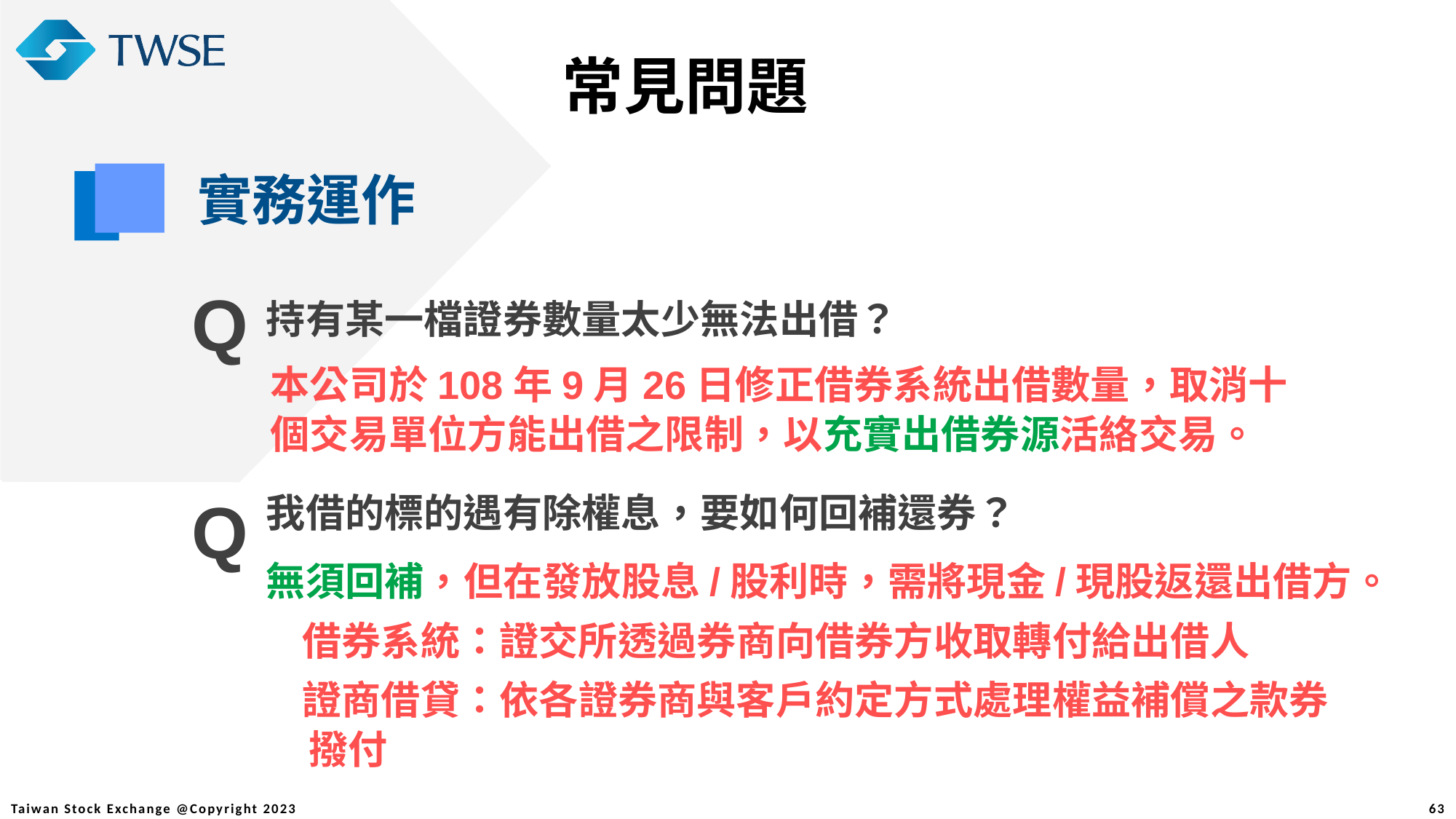

常見問題

實務運作
Q
持有某一檔證券數量太少無法出借？
本公司於108年9月26日修正借券系統出借數量，取消十個交易單位方能出借之限制，以充實出借券源活絡交易。
Q
我借的標的遇有除權息，要如何回補還券？
無須回補，但在發放股息/股利時，需將現金/現股返還出借方。
   借券系統：證交所透過券商向借券方收取轉付給出借人
   證商借貸：依各證券商與客戶約定方式處理權益補償之款券撥付
63